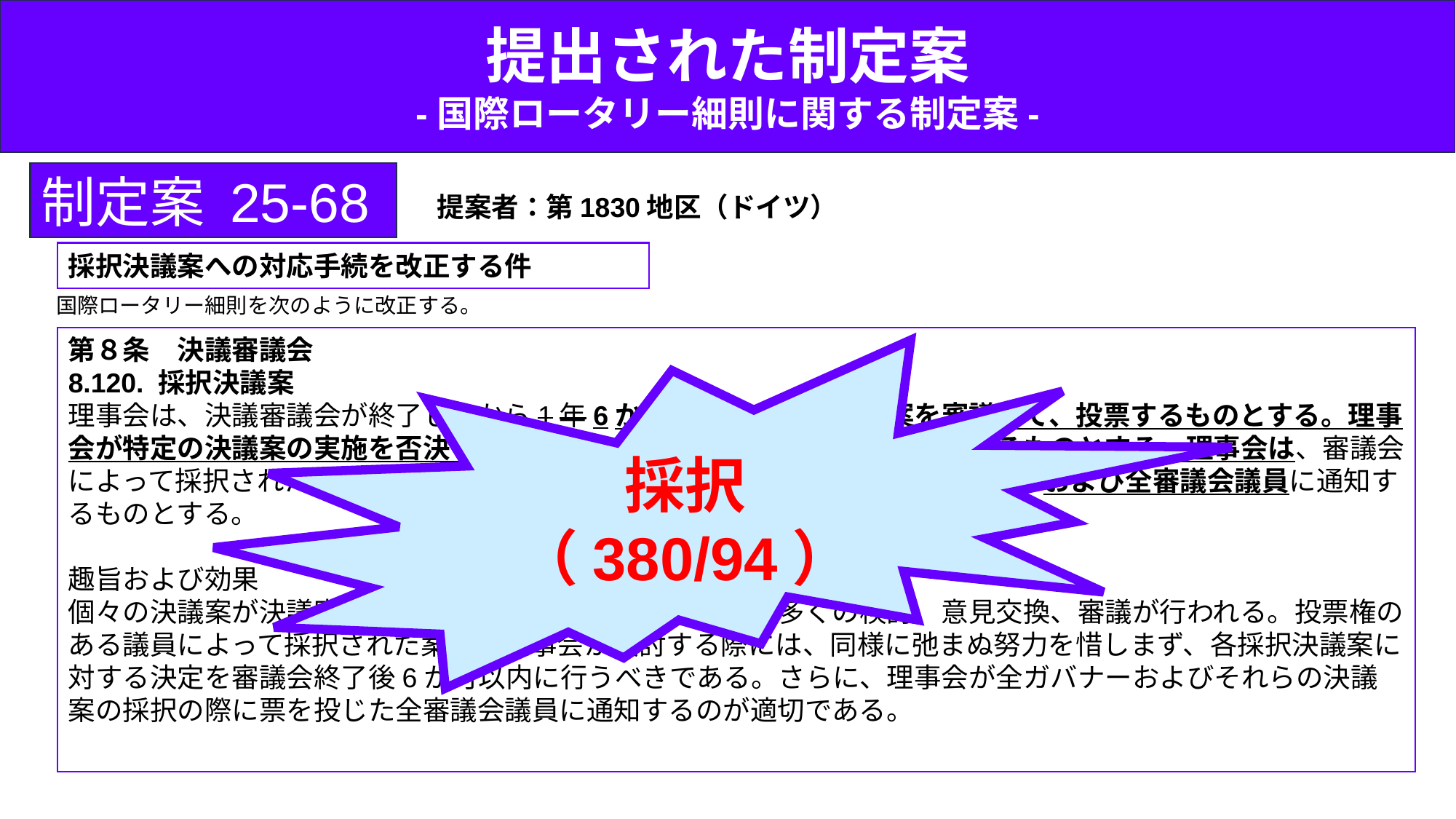

提出された制定案
-国際ロータリー細則に関する制定案-
制定案 25-68
提案者：第1830地区（ドイツ）
採択決議案への対応手続を改正する件
国際ロータリー細則を次のように改正する。
第８条　決議審議会
8.120. 採択決議案
理事会は、決議審議会が終了してから1年6か月以内に、採択決議案を審議して、投票するものとする。理事会が特定の決議案の実施を否決した場合、その決定理由を提供し、文書化するものとする。理事会は、審議会によって採択された決議にかかわるすべての理事会の決定について、全ガバナーおよび全審議会議員に通知するものとする。

趣旨および効果
個々の決議案が決議審議会で採択されるまでには、非常に多くの検討、意見交換、審議が行われる。投票権のある議員によって採択された案件を理事会が検討する際には、同様に弛まぬ努力を惜しまず、各採択決議案に対する決定を審議会終了後6か月以内に行うべきである。さらに、理事会が全ガバナーおよびそれらの決議案の採択の際に票を投じた全審議会議員に通知するのが適切である。
採択（380/94）